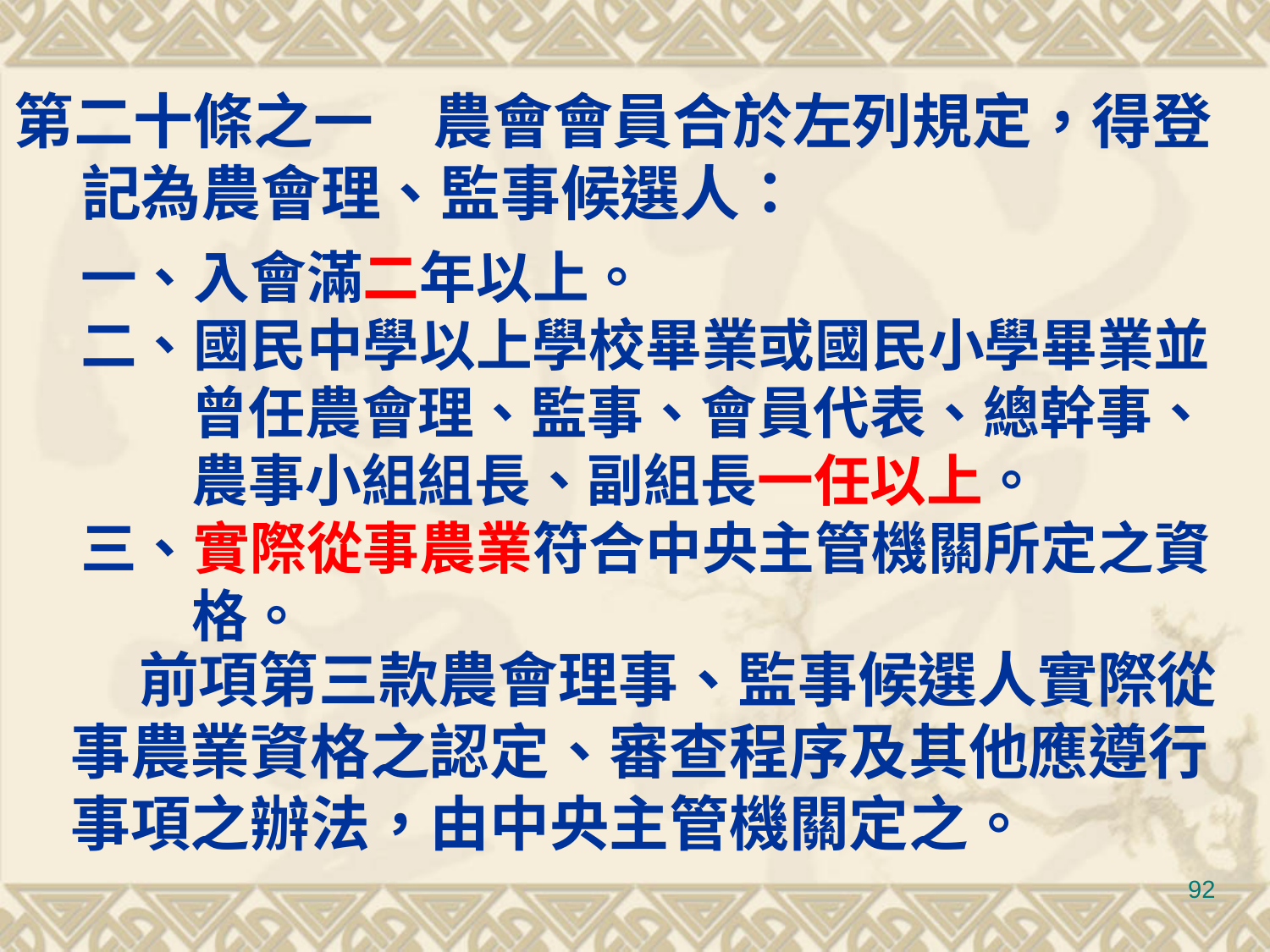

第二十條之一　農會會員合於左列規定，得登記為農會理、監事候選人：
一、入會滿二年以上。
二、國民中學以上學校畢業或國民小學畢業並曾任農會理、監事、會員代表、總幹事、農事小組組長、副組長一任以上。
三、實際從事農業符合中央主管機關所定之資格。
    前項第三款農會理事、監事候選人實際從事農業資格之認定、審查程序及其他應遵行事項之辦法，由中央主管機關定之。
92